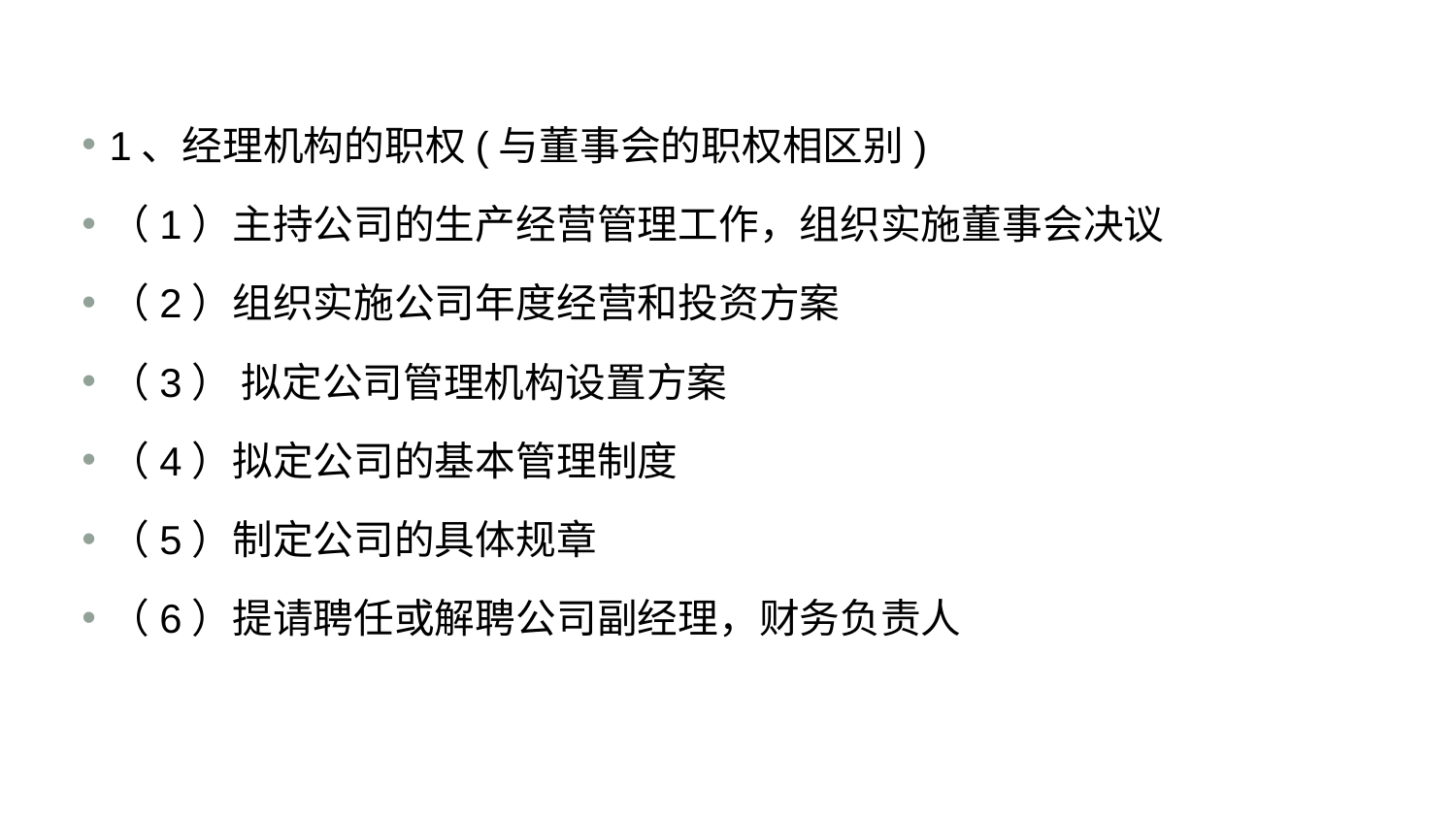

#
1、经理机构的职权(与董事会的职权相区别)
（1）主持公司的生产经营管理工作，组织实施董事会决议
（2）组织实施公司年度经营和投资方案
（3） 拟定公司管理机构设置方案
（4）拟定公司的基本管理制度
（5）制定公司的具体规章
（6）提请聘任或解聘公司副经理，财务负责人